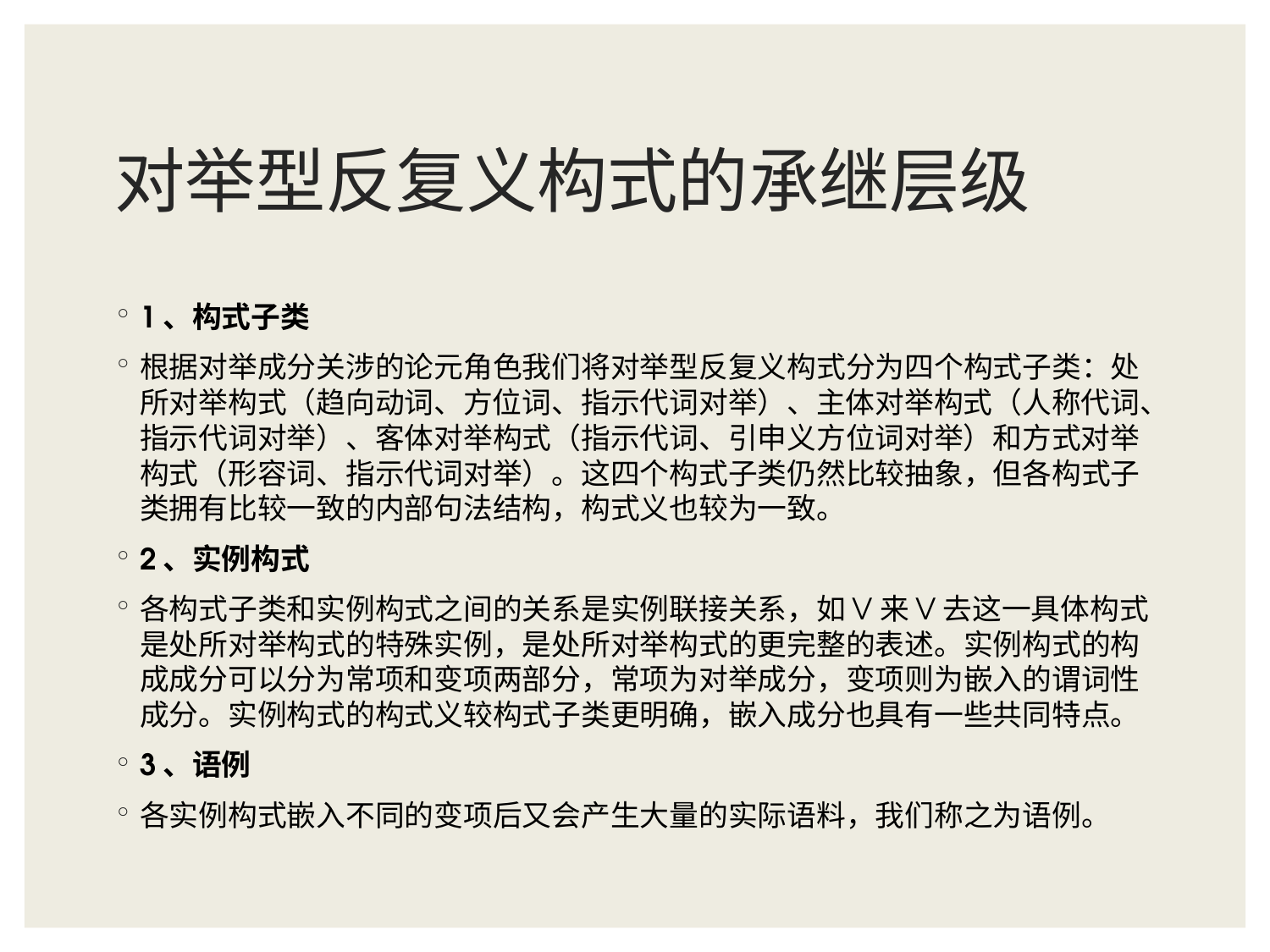

# 对举型反复义构式的承继层级
1、构式子类
根据对举成分关涉的论元角色我们将对举型反复义构式分为四个构式子类：处所对举构式（趋向动词、方位词、指示代词对举）、主体对举构式（人称代词、指示代词对举）、客体对举构式（指示代词、引申义方位词对举）和方式对举构式（形容词、指示代词对举）。这四个构式子类仍然比较抽象，但各构式子类拥有比较一致的内部句法结构，构式义也较为一致。
2、实例构式
各构式子类和实例构式之间的关系是实例联接关系，如V来V去这一具体构式是处所对举构式的特殊实例，是处所对举构式的更完整的表述。实例构式的构成成分可以分为常项和变项两部分，常项为对举成分，变项则为嵌入的谓词性成分。实例构式的构式义较构式子类更明确，嵌入成分也具有一些共同特点。
3、语例
各实例构式嵌入不同的变项后又会产生大量的实际语料，我们称之为语例。